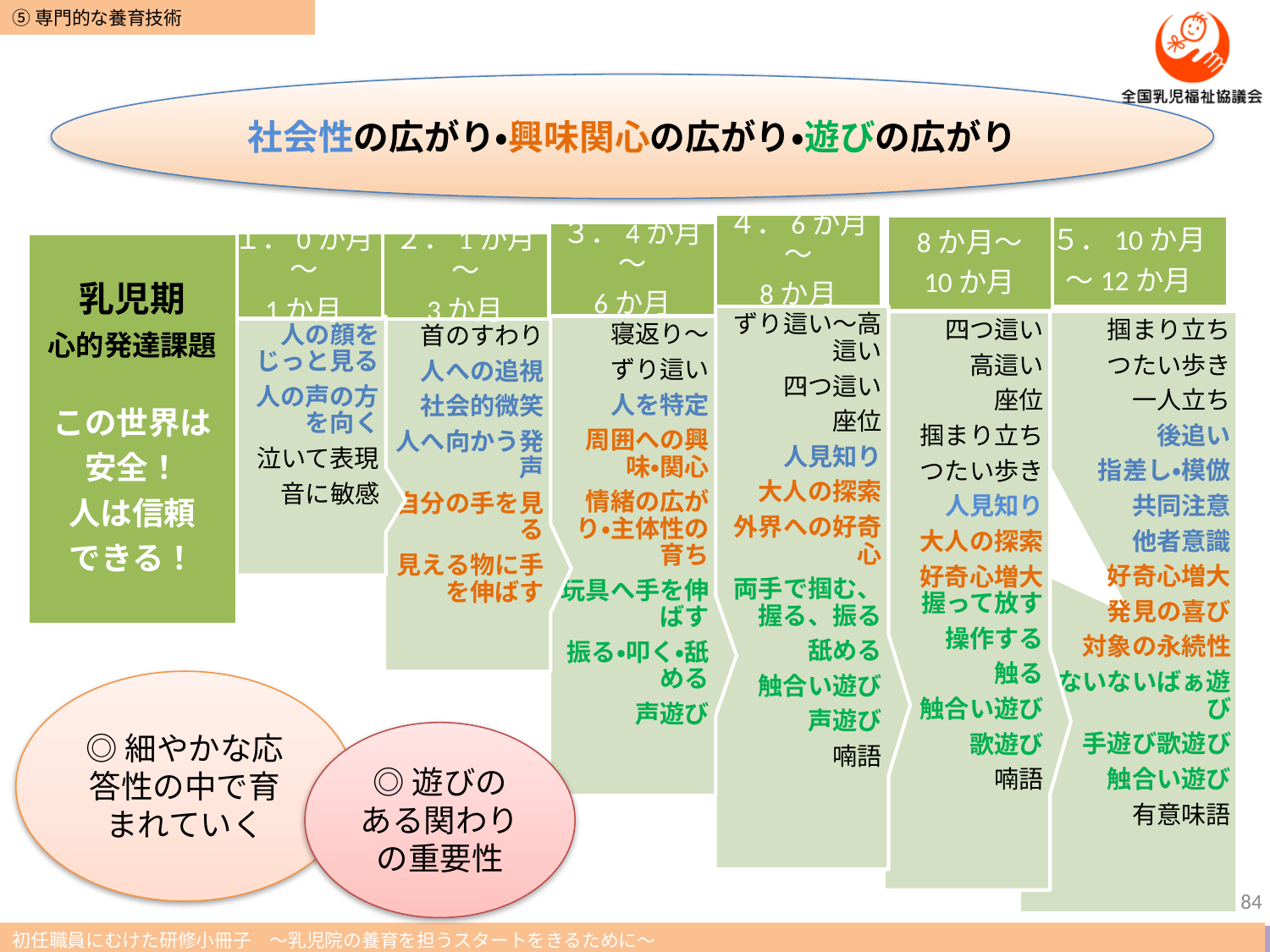

掴まり立ち
つたい歩き
一人立ち
後追い
指差し・模倣
共同注意
他者意識
好奇心増大
発見の喜び
対象の永続性
いないないばぁ遊び
手遊び歌遊び
触合い遊び
有意味語
５．10か月
～12か月
四つ這い
高這い
座位
掴まり立ち
つたい歩き
人見知り
大人の探索
好奇心増大握って放す
操作する
触る
触合い遊び
歌遊び
喃語

8か月～
10か月
ずり這い～高這い
四つ這い
座位
人見知り
大人の探索
外界への好奇心
両手で掴む、握る、振る
舐める
触合い遊び
声遊び
喃語
４．6か月～
8か月
寝返り～
ずり這い
人を特定
周囲への興味・関心
情緒の広がり・主体性の育ち
玩具へ手を伸ばす
振る・叩く・舐める
声遊び
３．4か月～
6か月
首のすわり
人への追視
社会的微笑
人へ向かう発声
自分の手を見る
見える物に手を伸ばす
２．1か月～
3か月
人の顔をじっと見る
人の声の方を向く
泣いて表現
音に敏感
１．0か月～
1か月
乳児期
心的発達課題

この世界は
安全！
人は信頼
できる！
社会性の広がり・興味関心の広がり・遊びの広がり
◎細やかな応答性の中で育まれていく
◎遊びのある関わりの重要性
84